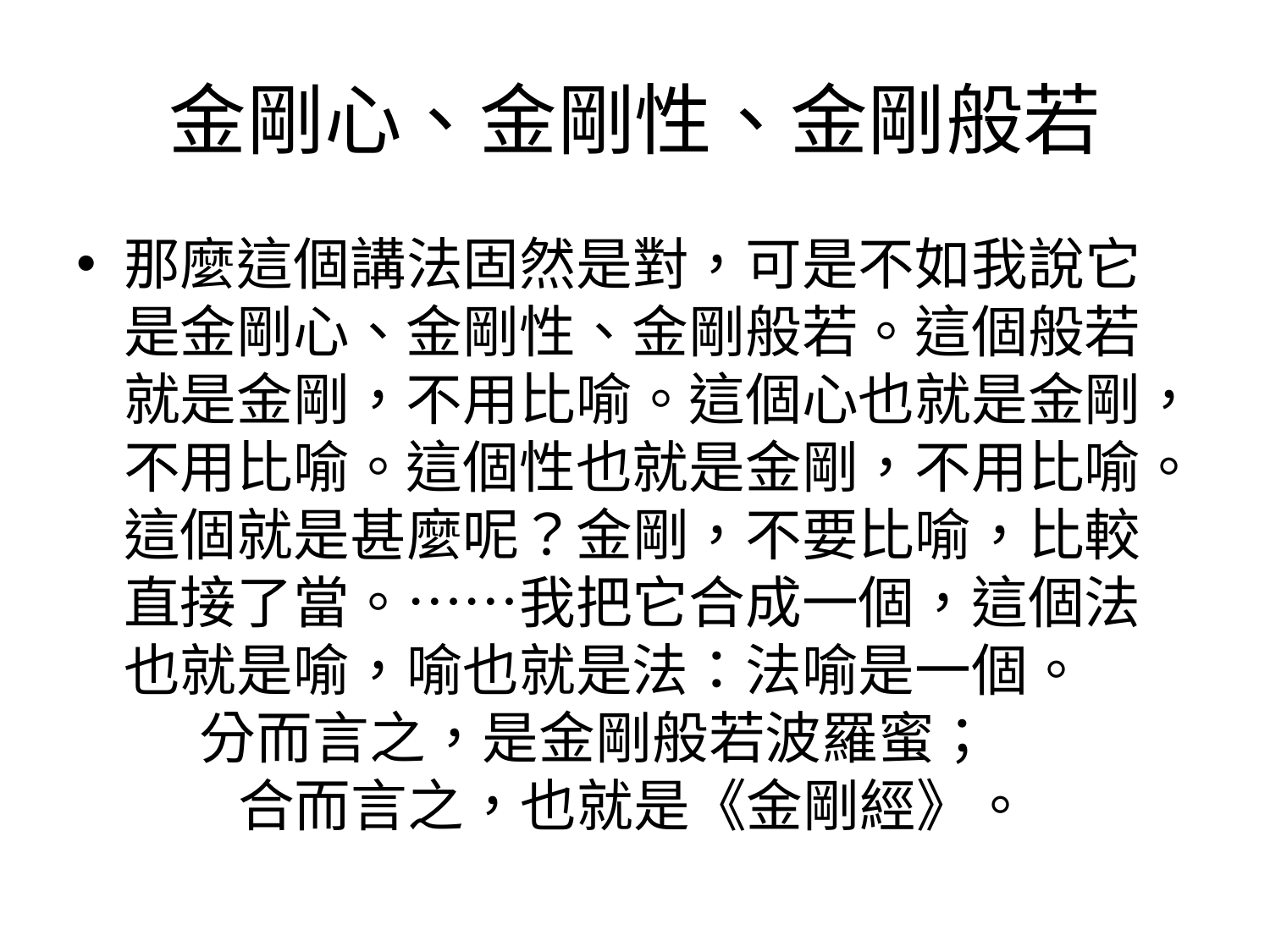

# 金剛心、金剛性、金剛般若
那麼這個講法固然是對，可是不如我說它是金剛心、金剛性、金剛般若。這個般若就是金剛，不用比喻。這個心也就是金剛，不用比喻。這個性也就是金剛，不用比喻。這個就是甚麼呢？金剛，不要比喻，比較直接了當。……我把它合成一個，這個法也就是喻，喻也就是法：法喻是一個。               分而言之，是金剛般若波羅蜜；                         合而言之，也就是《金剛經》。